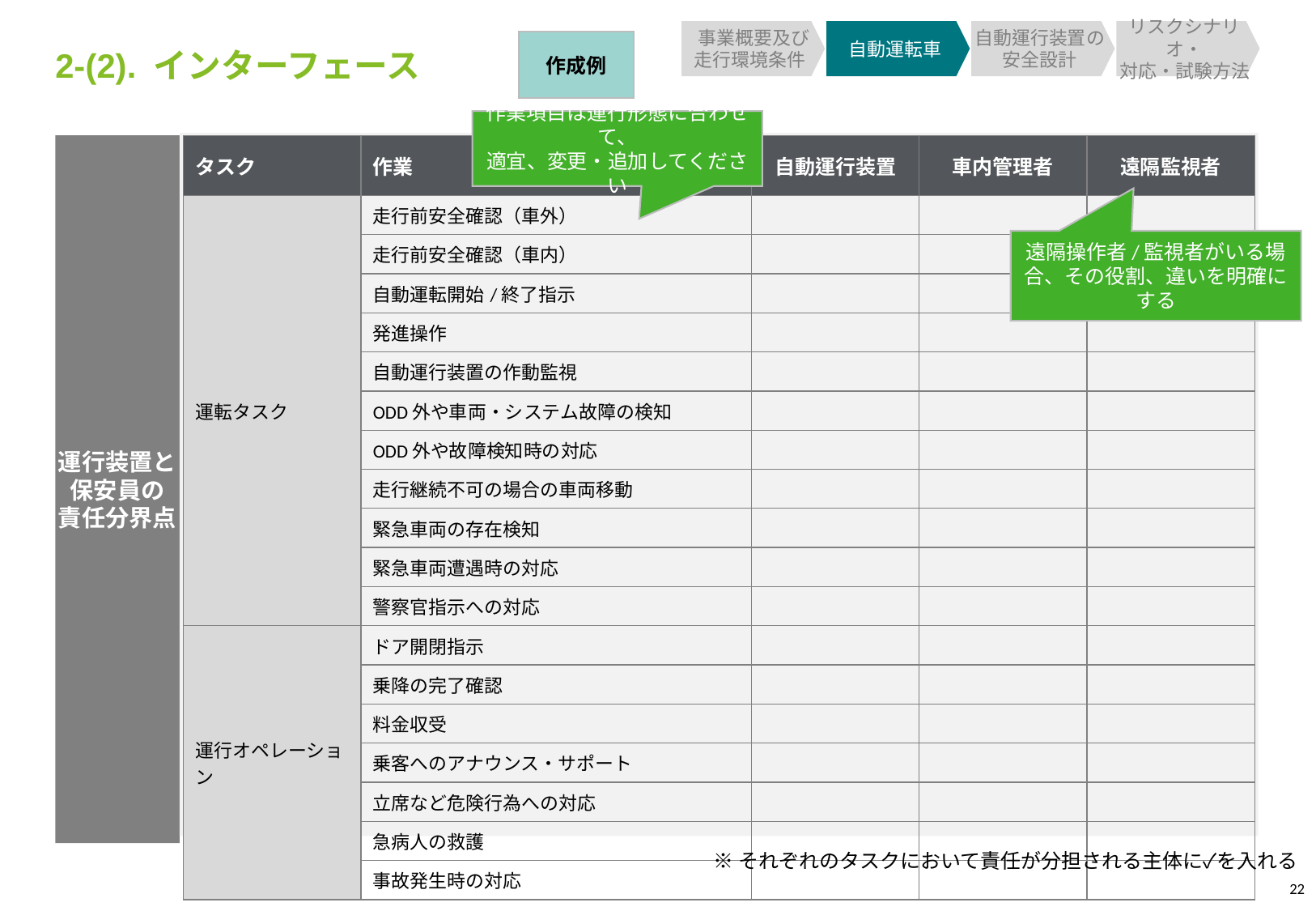

事業概要及び
走行環境条件
自動運転車
自動運行装置の安全設計
リスクシナリオ・
対応・試験方法
作成例
2-(2). インターフェース
作業項目は運行形態に合わせて、
適宜、変更・追加してください

運行装置と保安員の
責任分界点
| タスク | 作業 | 自動運行装置 | 車内管理者 | 遠隔監視者 |
| --- | --- | --- | --- | --- |
| 運転タスク | 走行前安全確認（車外） |  |  |  |
|  | 走行前安全確認（車内） |  |  |  |
|  | 自動運転開始/終了指示 |  |  |  |
|  | 発進操作 |  |  |  |
|  | 自動運行装置の作動監視 |  |  |  |
|  | ODD外や車両・システム故障の検知 |  |  |  |
|  | ODD外や故障検知時の対応 |  |  |  |
|  | 走行継続不可の場合の車両移動 |  |  |  |
|  | 緊急車両の存在検知 |  |  |  |
|  | 緊急車両遭遇時の対応 |  |  |  |
|  | 警察官指示への対応 |  |  |  |
| 運行オペレーション | ドア開閉指示 |  |  |  |
|  | 乗降の完了確認 |  |  |  |
|  | 料金収受 |  |  |  |
|  | 乗客へのアナウンス・サポート |  |  |  |
|  | 立席など危険行為への対応 |  |  |  |
|  | 急病人の救護 |  |  |  |
|  | 事故発生時の対応 |  |  |  |
遠隔操作者/監視者がいる場合、その役割、違いを明確にする
※それぞれのタスクにおいて責任が分担される主体に✓を入れる
22